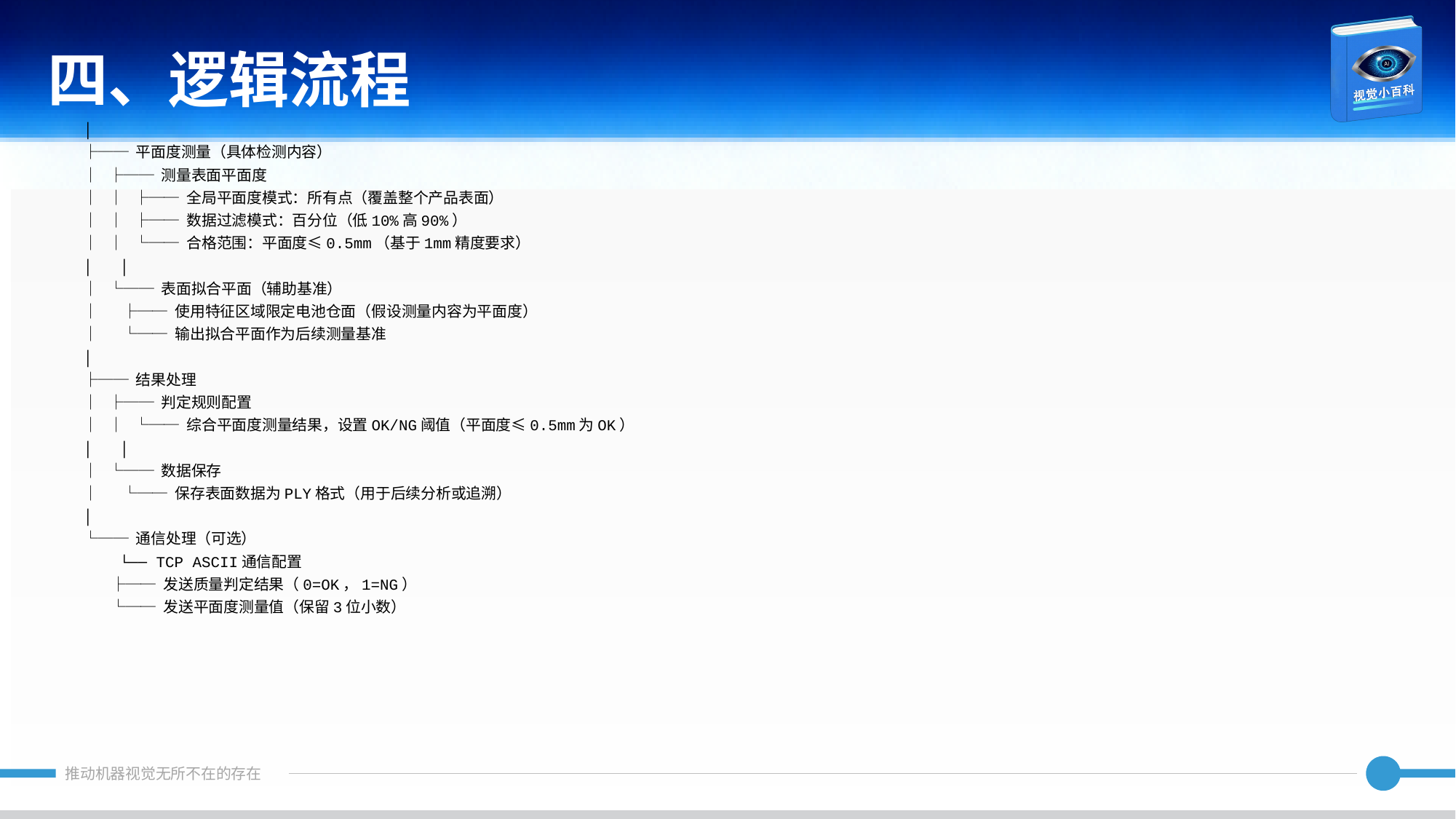

四、逻辑流程

│
├── 平面度测量（具体检测内容）
│   ├── 测量表面平面度
│   │   ├── 全局平面度模式：所有点（覆盖整个产品表面）
│   │   ├── 数据过滤模式：百分位（低10%高90%）
│   │   └── 合格范围：平面度≤0.5mm（基于1mm精度要求）
│   │
│   └── 表面拟合平面（辅助基准）
│       ├── 使用特征区域限定电池仓面（假设测量内容为平面度）
│       └── 输出拟合平面作为后续测量基准
│
├── 结果处理
│   ├── 判定规则配置
│   │   └── 综合平面度测量结果，设置OK/NG阈值（平面度≤0.5mm为OK）
│   │
│   └── 数据保存
│       └── 保存表面数据为PLY格式（用于后续分析或追溯）
│
└── 通信处理（可选）
    └── TCP ASCII通信配置
        ├── 发送质量判定结果（0=OK，1=NG）
        └── 发送平面度测量值（保留3位小数）
9